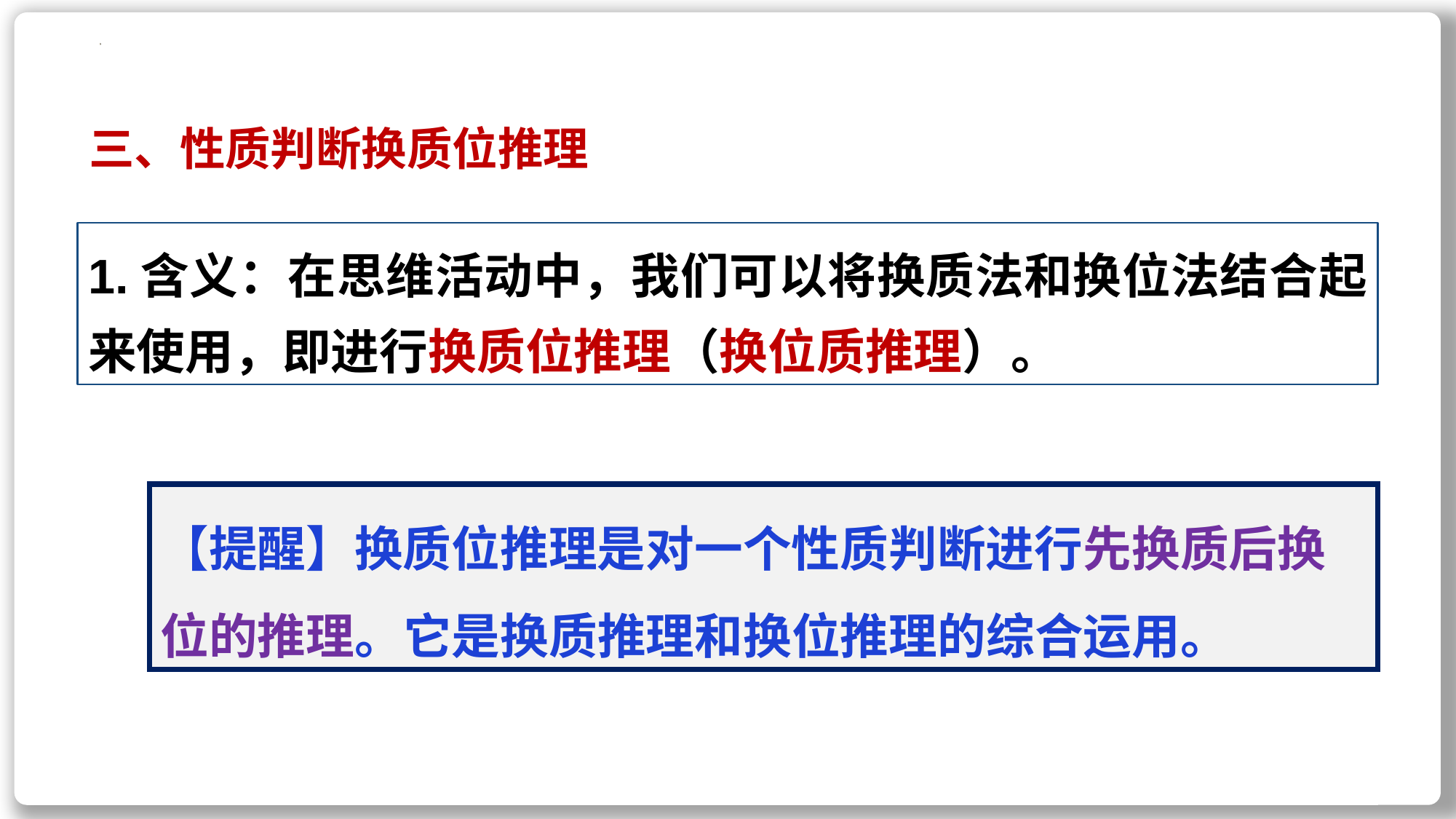

三、性质判断换质位推理
1.含义：在思维活动中，我们可以将换质法和换位法结合起来使用，即进行换质位推理（换位质推理）。
【提醒】换质位推理是对一个性质判断进行先换质后换位的推理。它是换质推理和换位推理的综合运用。